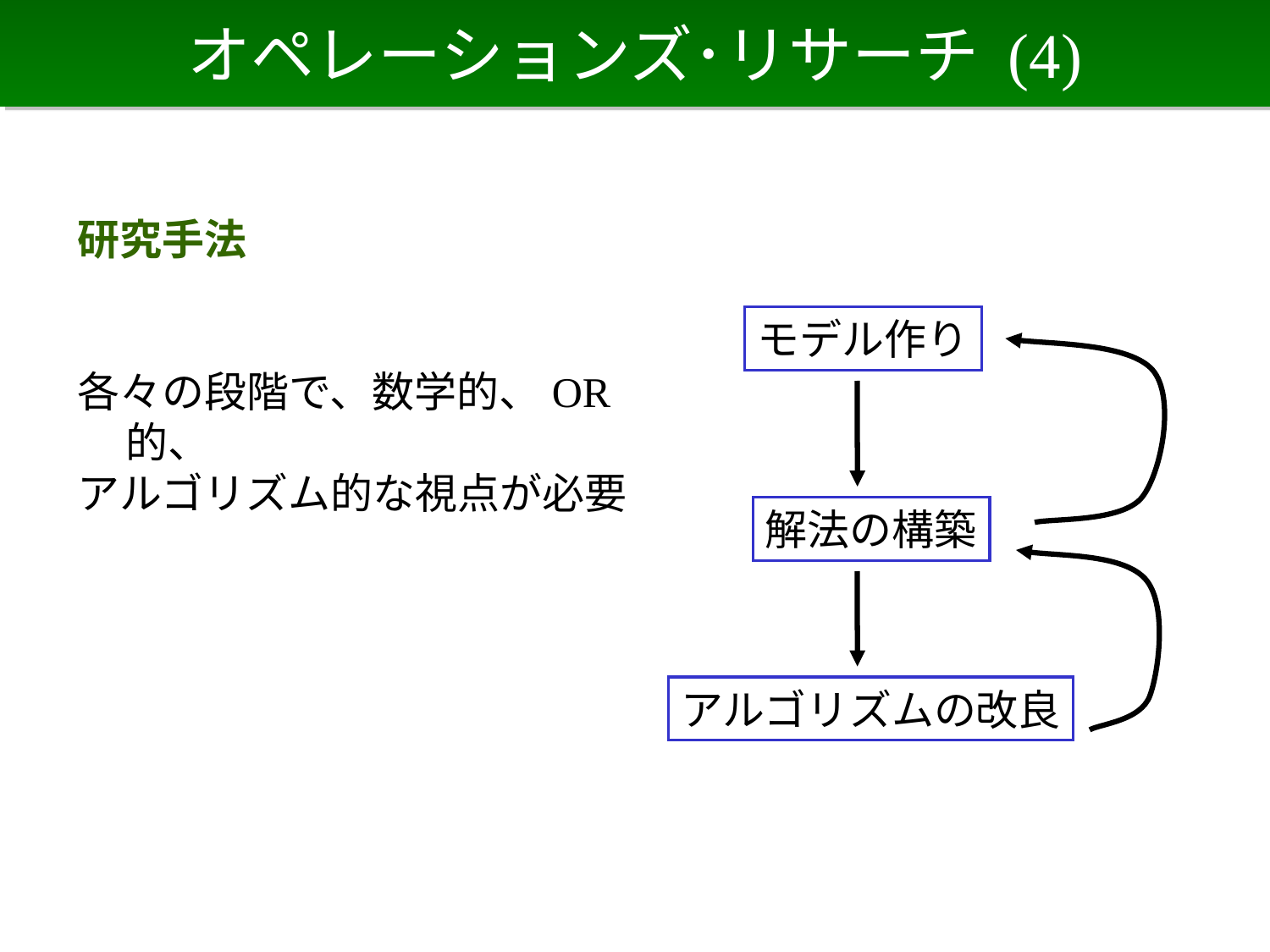

# オペレーションズ･リサーチ (4)
研究手法

各々の段階で、数学的、OR的、
アルゴリズム的な視点が必要
モデル作り

解法の構築

アルゴリズムの改良